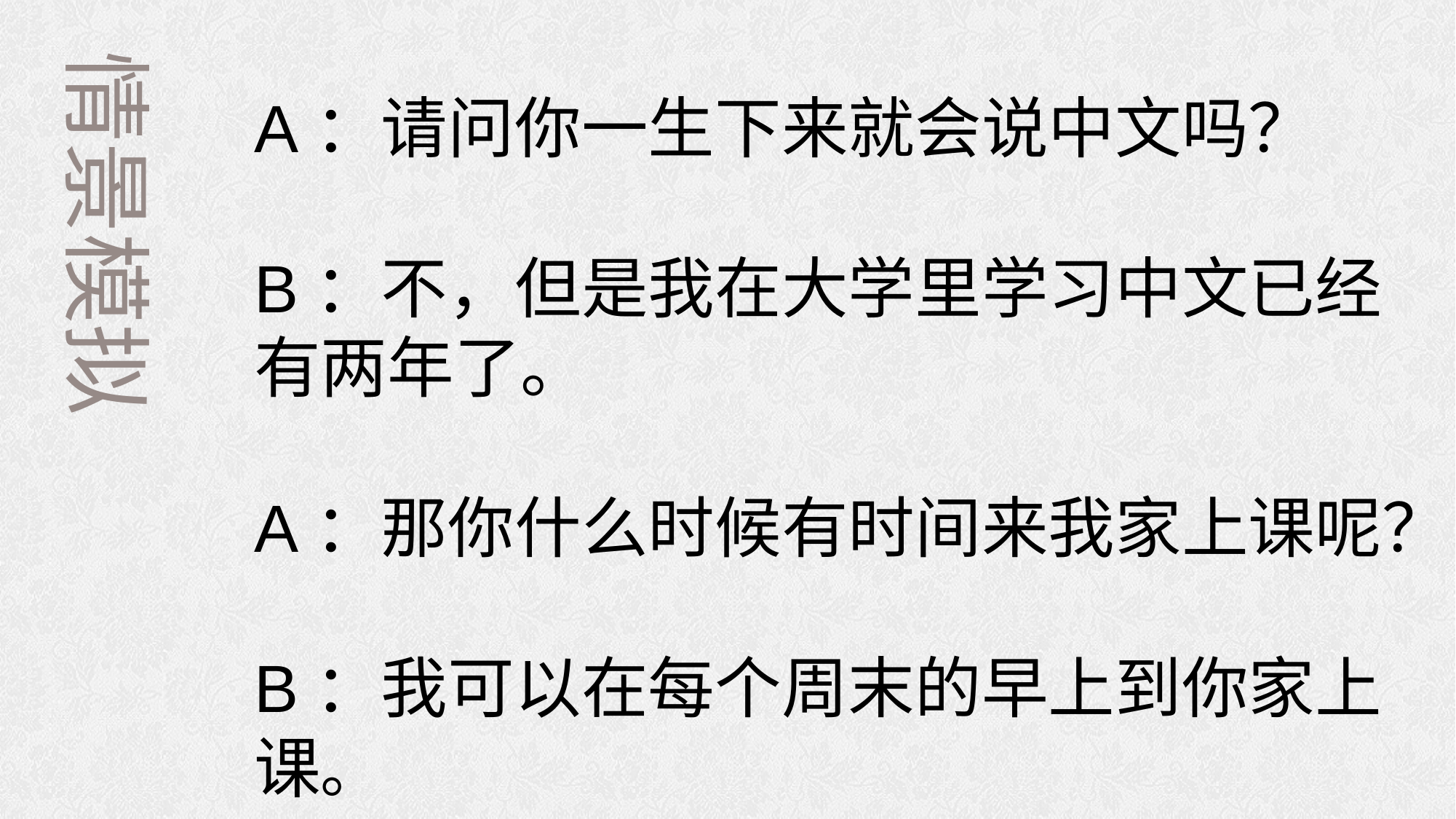

情景模拟
A：请问你一生下来就会说中文吗？

B：不，但是我在大学里学习中文已经有两年了。

A：那你什么时候有时间来我家上课呢？

B：我可以在每个周末的早上到你家上课。